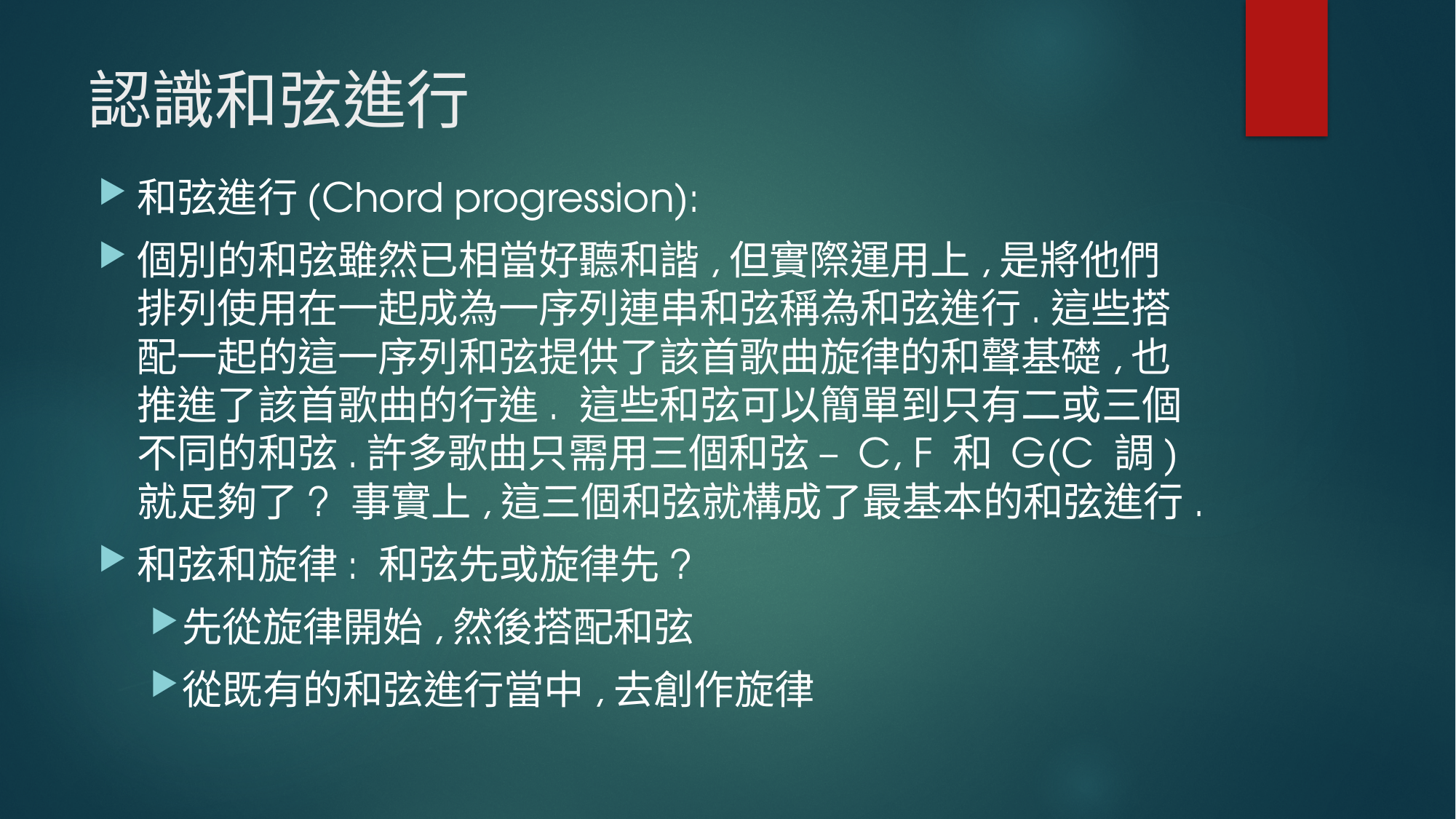

# 認識和弦進行
和弦進行(Chord progression):
個別的和弦雖然已相當好聽和諧,但實際運用上,是將他們排列使用在一起成為一序列連串和弦稱為和弦進行.這些搭配一起的這一序列和弦提供了該首歌曲旋律的和聲基礎,也推進了該首歌曲的行進. 這些和弦可以簡單到只有二或三個不同的和弦.許多歌曲只需用三個和弦 – C, F 和 G(C 調)就足夠了? 事實上,這三個和弦就構成了最基本的和弦進行.
和弦和旋律: 和弦先或旋律先?
先從旋律開始,然後搭配和弦
從既有的和弦進行當中,去創作旋律